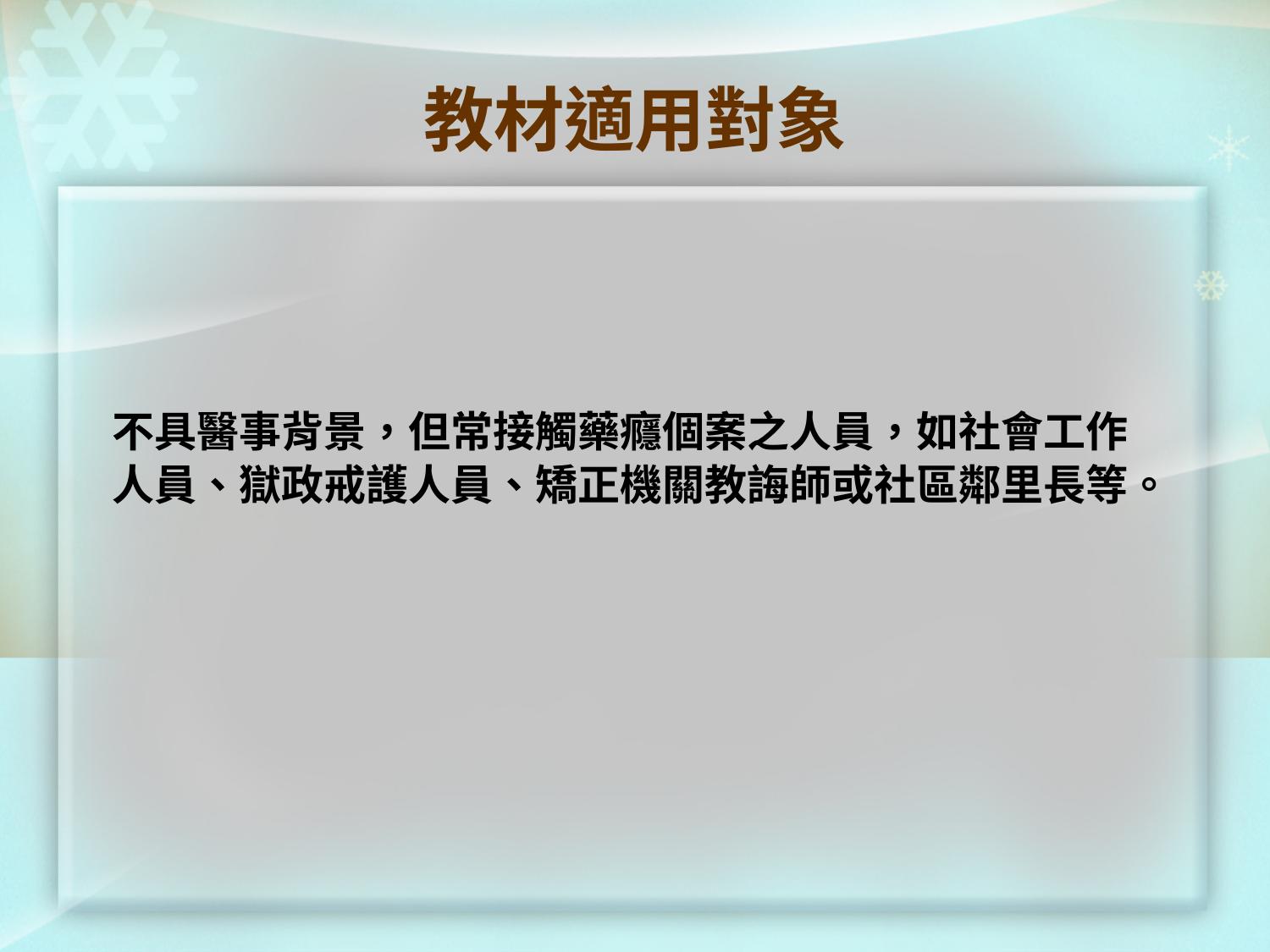

# 教材適用對象
不具醫事背景，但常接觸藥癮個案之人員，如社會工作人員、獄政戒護人員、矯正機關教誨師或社區鄰里長等。